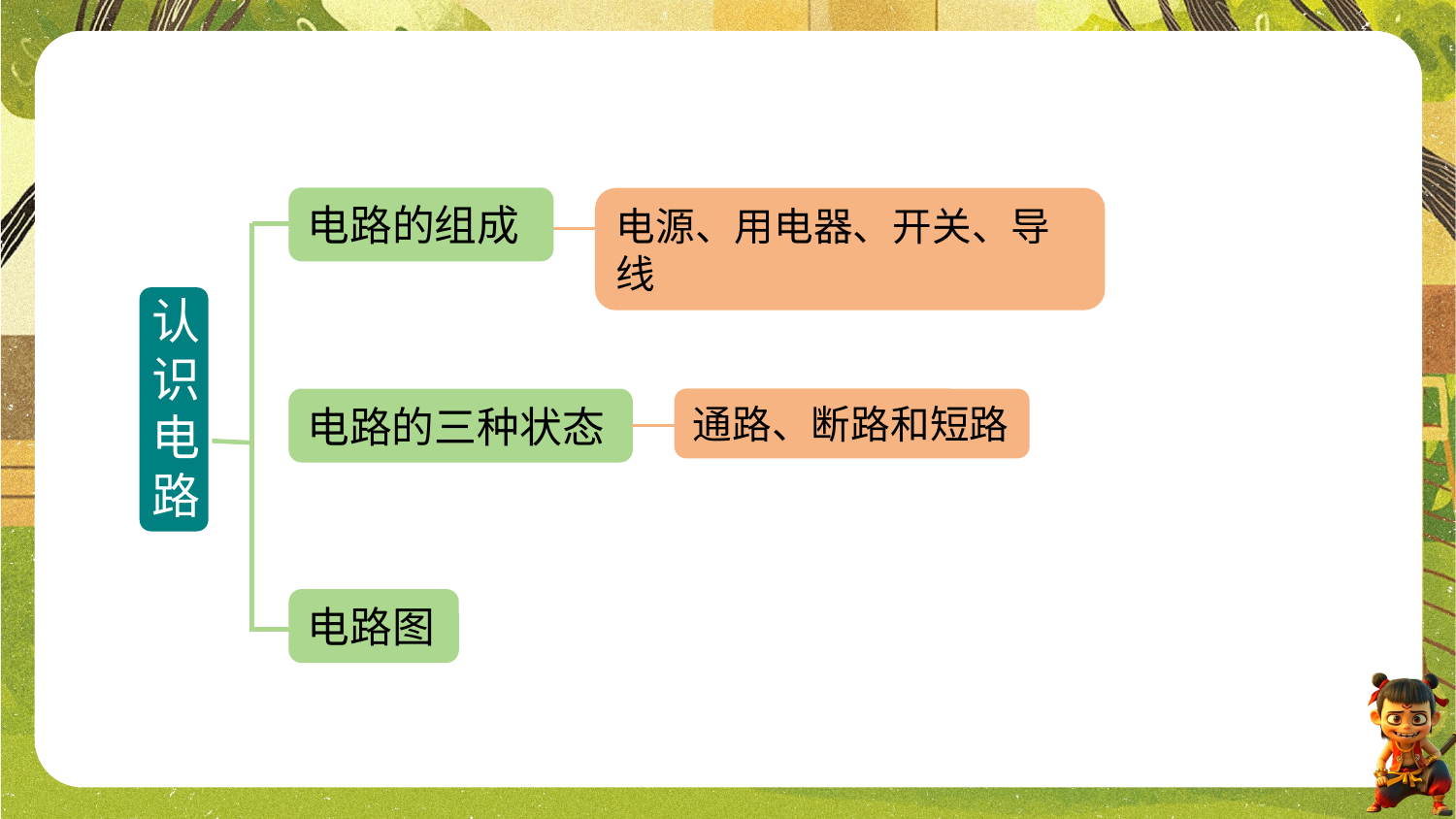

电路的组成
电源、用电器、开关、导线
认识电路
电路的三种状态
通路、断路和短路
电路图